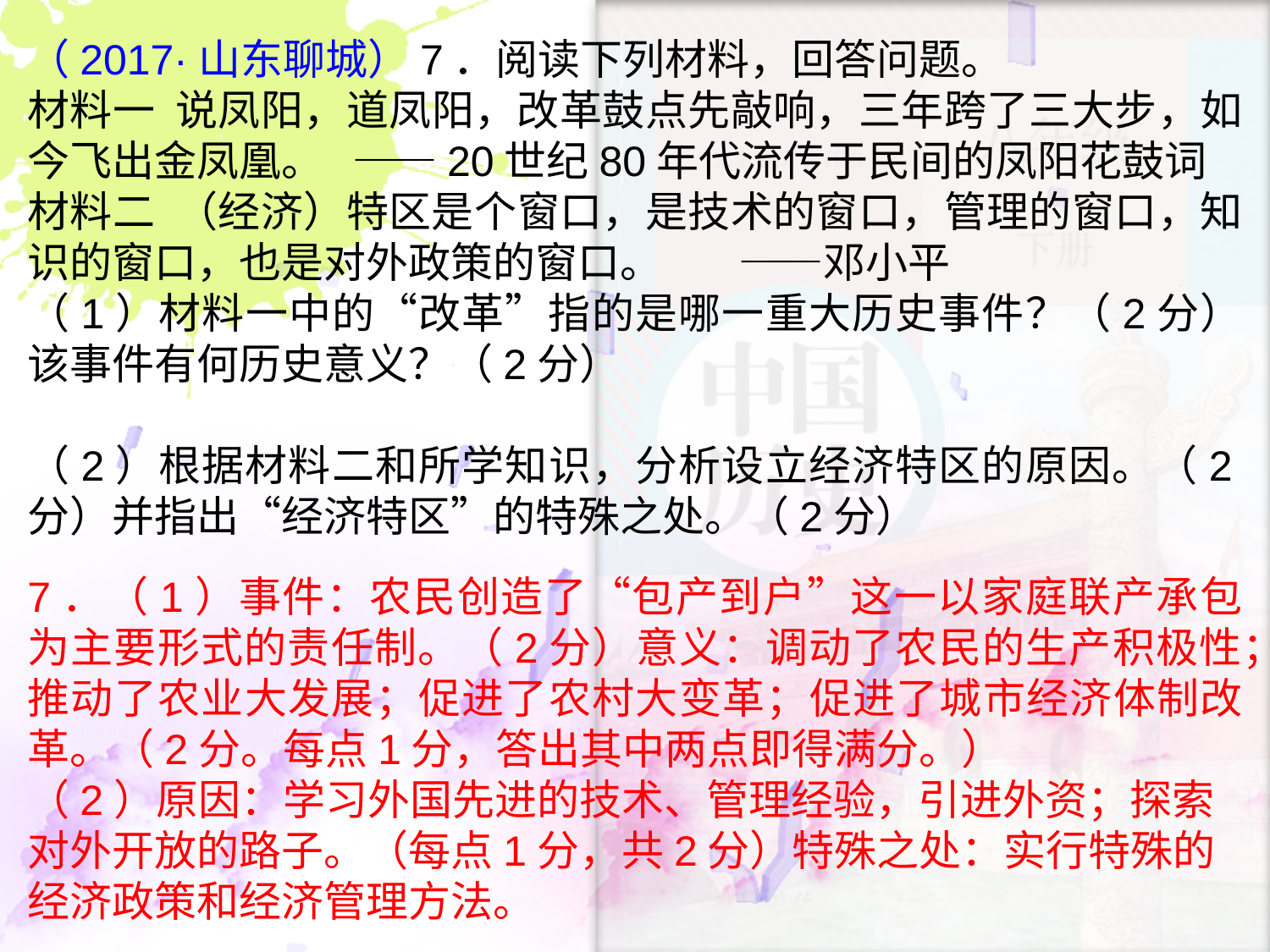

（2017·山东聊城）7．阅读下列材料，回答问题。
材料一  说凤阳，道凤阳，改革鼓点先敲响，三年跨了三大步，如今飞出金凤凰。   ——20世纪80年代流传于民间的凤阳花鼓词
材料二  （经济）特区是个窗口，是技术的窗口，管理的窗口，知识的窗口，也是对外政策的窗口。        ——邓小平
（1）材料一中的“改革”指的是哪一重大历史事件？（2分）该事件有何历史意义？（2分）

（2）根据材料二和所学知识，分析设立经济特区的原因。（2分）并指出“经济特区”的特殊之处。（2分）
7．（1）事件：农民创造了“包产到户”这一以家庭联产承包为主要形式的责任制。（2分）意义：调动了农民的生产积极性；推动了农业大发展；促进了农村大变革；促进了城市经济体制改革。（2分。每点1分，答出其中两点即得满分。）
（2）原因：学习外国先进的技术、管理经验，引进外资；探索对外开放的路子。（每点1分，共2分）特殊之处：实行特殊的经济政策和经济管理方法。